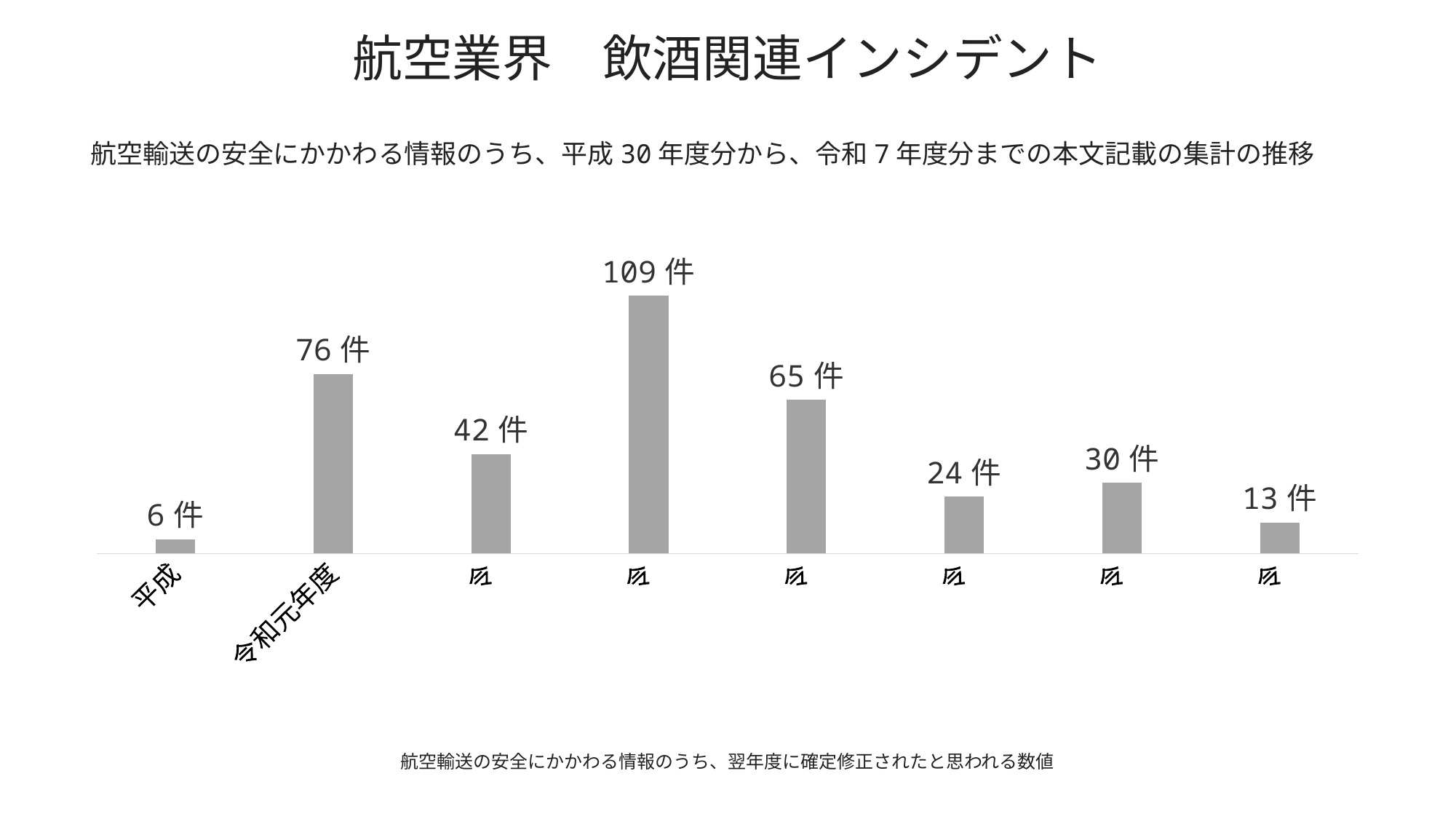

# 航空業界　飲酒関連インシデント
航空輸送の安全にかかわる情報のうち、平成30年度分から、令和7年度分までの本文記載の集計の推移

### Chart

| Category | 系列 1 |
|---|---|
| 平成30年度 | 6.0 |
| 令和元年度 | 76.0 |
| 令和2年度 | 42.0 |
| 令和3年度 | 109.0 |
| 令和4年度 | 65.0 |
| 令和5年度 | 24.0 |
| 令和6年度 | 30.0 |
| 令和7年度 | 13.0 |
航空輸送の安全にかかわる情報のうち、翌年度に確定修正されたと思われる数値